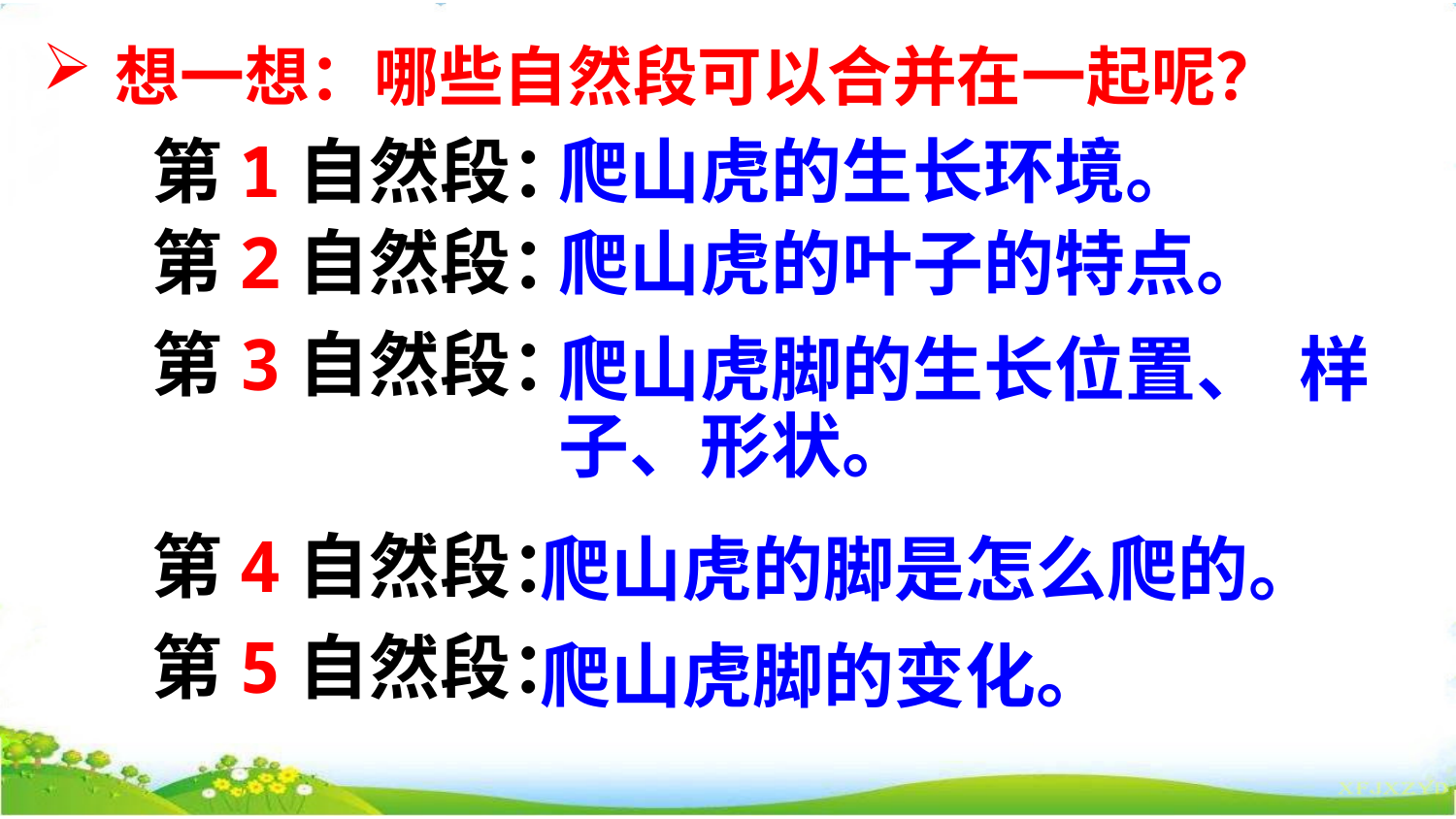

想一想：哪些自然段可以合并在一起呢？
爬山虎的生长环境。
第1自然段：
第2自然段：
第3自然段：

第4自然段：
第5自然段：
爬山虎的叶子的特点。
爬山虎脚的生长位置、  样子、形状。
爬山虎的脚是怎么爬的。
爬山虎脚的变化。